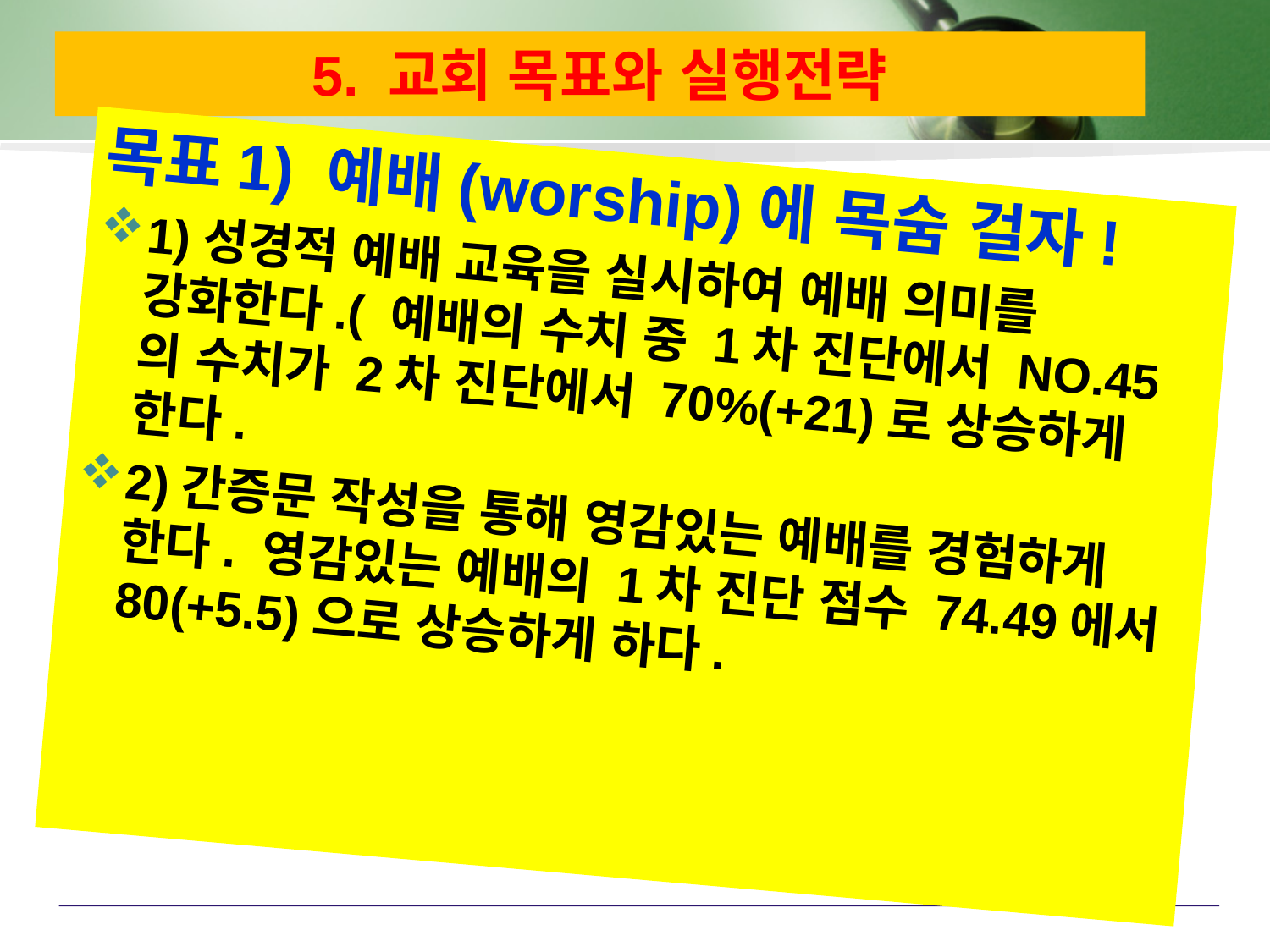

# 5. 교회 목표와 실행전략
목표1) 예배(worship)에 목숨 걸자!
1)성경적 예배 교육을 실시하여 예배 의미를 강화한다.( 예배의 수치 중 1차 진단에서 NO.45의 수치가 2차 진단에서 70%(+21)로 상승하게 한다.
2)간증문 작성을 통해 영감있는 예배를 경험하게 한다. 영감있는 예배의 1차 진단 점수 74.49에서 80(+5.5)으로 상승하게 하다.